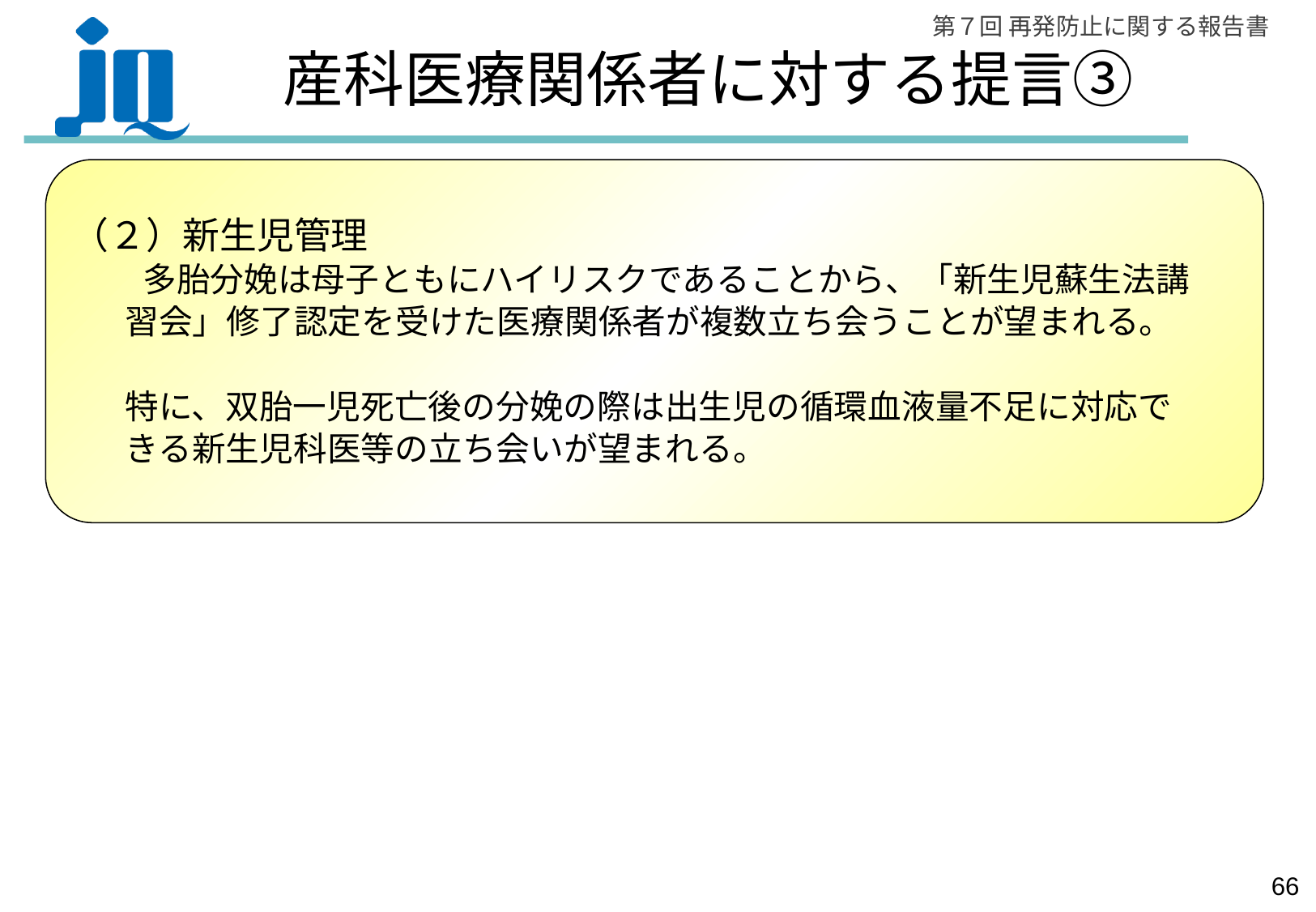

# 産科医療関係者に対する提言③
（２）新生児管理
　　多胎分娩は母子ともにハイリスクであることから、「新生児蘇生法講
      習会」修了認定を受けた医療関係者が複数立ち会うことが望まれる。
      特に、双胎一児死亡後の分娩の際は出生児の循環血液量不足に対応で
      きる新生児科医等の立ち会いが望まれる。
66